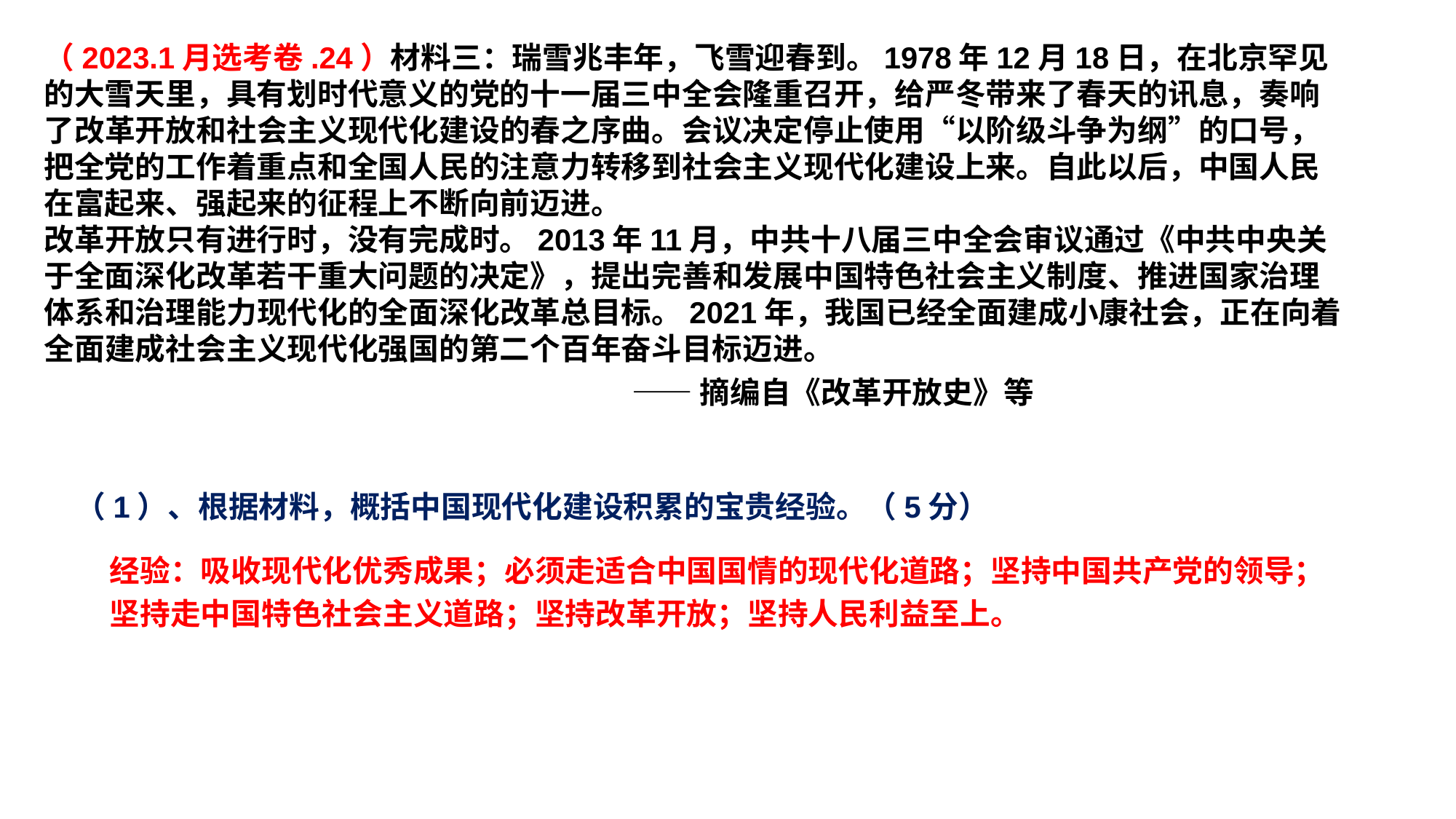

（2023.1月选考卷.24）材料三：瑞雪兆丰年，飞雪迎春到。1978年12月18日，在北京罕见的大雪天里，具有划时代意义的党的十一届三中全会隆重召开，给严冬带来了春天的讯息，奏响了改革开放和社会主义现代化建设的春之序曲。会议决定停止使用“以阶级斗争为纲”的口号，把全党的工作着重点和全国人民的注意力转移到社会主义现代化建设上来。自此以后，中国人民在富起来、强起来的征程上不断向前迈进。改革开放只有进行时，没有完成时。2013年11月，中共十八届三中全会审议通过《中共中央关于全面深化改革若干重大问题的决定》，提出完善和发展中国特色社会主义制度、推进国家治理体系和治理能力现代化的全面深化改革总目标。2021年，我国已经全面建成小康社会，正在向着全面建成社会主义现代化强国的第二个百年奋斗目标迈进。                                                                                     ——摘编自《改革开放史》等
（1）、根据材料，概括中国现代化建设积累的宝贵经验。（5分）
经验：吸收现代化优秀成果；必须走适合中国国情的现代化道路；坚持中国共产党的领导；坚持走中国特色社会主义道路；坚持改革开放；坚持人民利益至上。